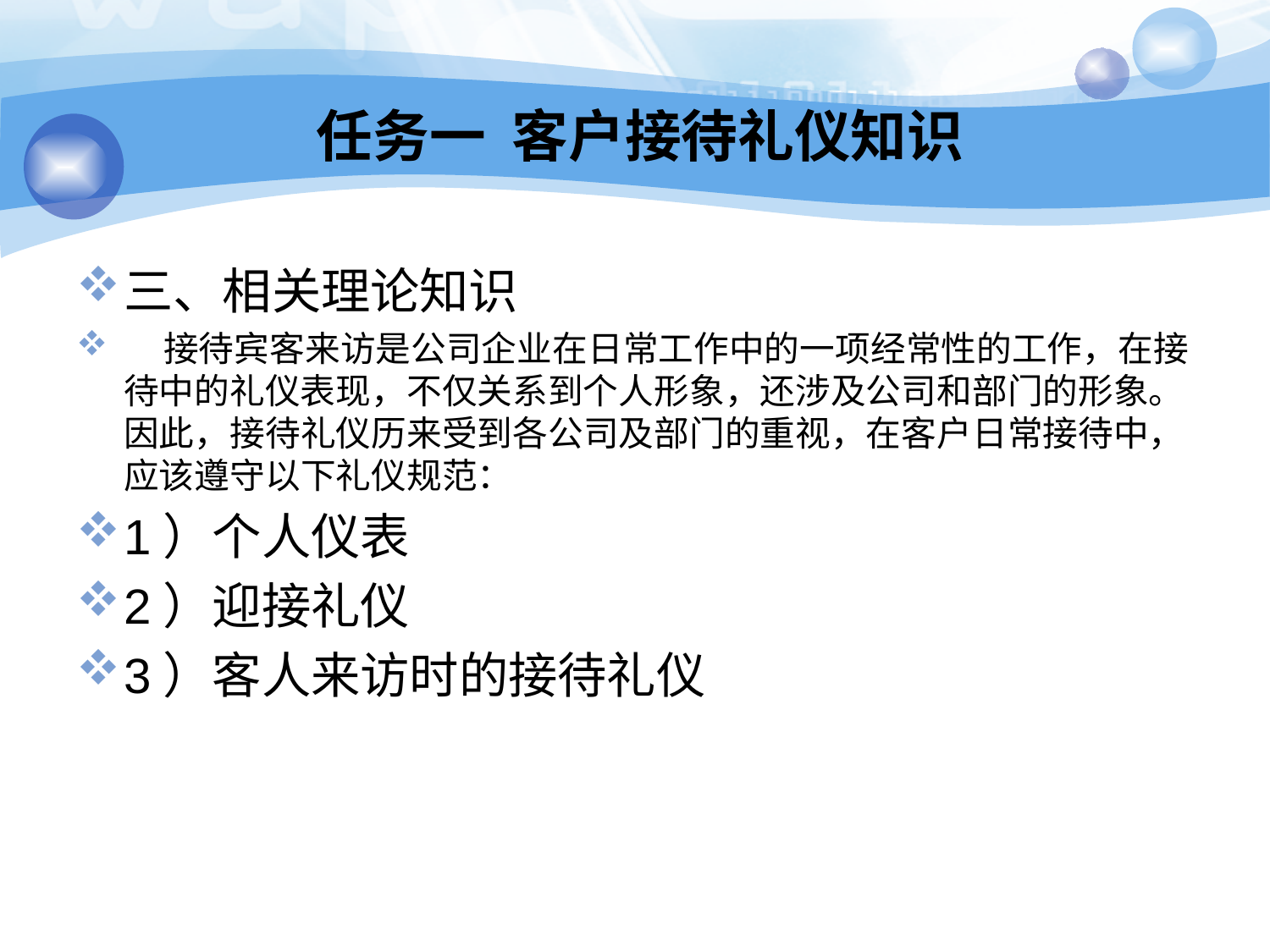

# 任务一  客户接待礼仪知识
三、相关理论知识
    接待宾客来访是公司企业在日常工作中的一项经常性的工作，在接待中的礼仪表现，不仅关系到个人形象，还涉及公司和部门的形象。因此，接待礼仪历来受到各公司及部门的重视，在客户日常接待中，应该遵守以下礼仪规范：
1）个人仪表
2）迎接礼仪
3）客人来访时的接待礼仪